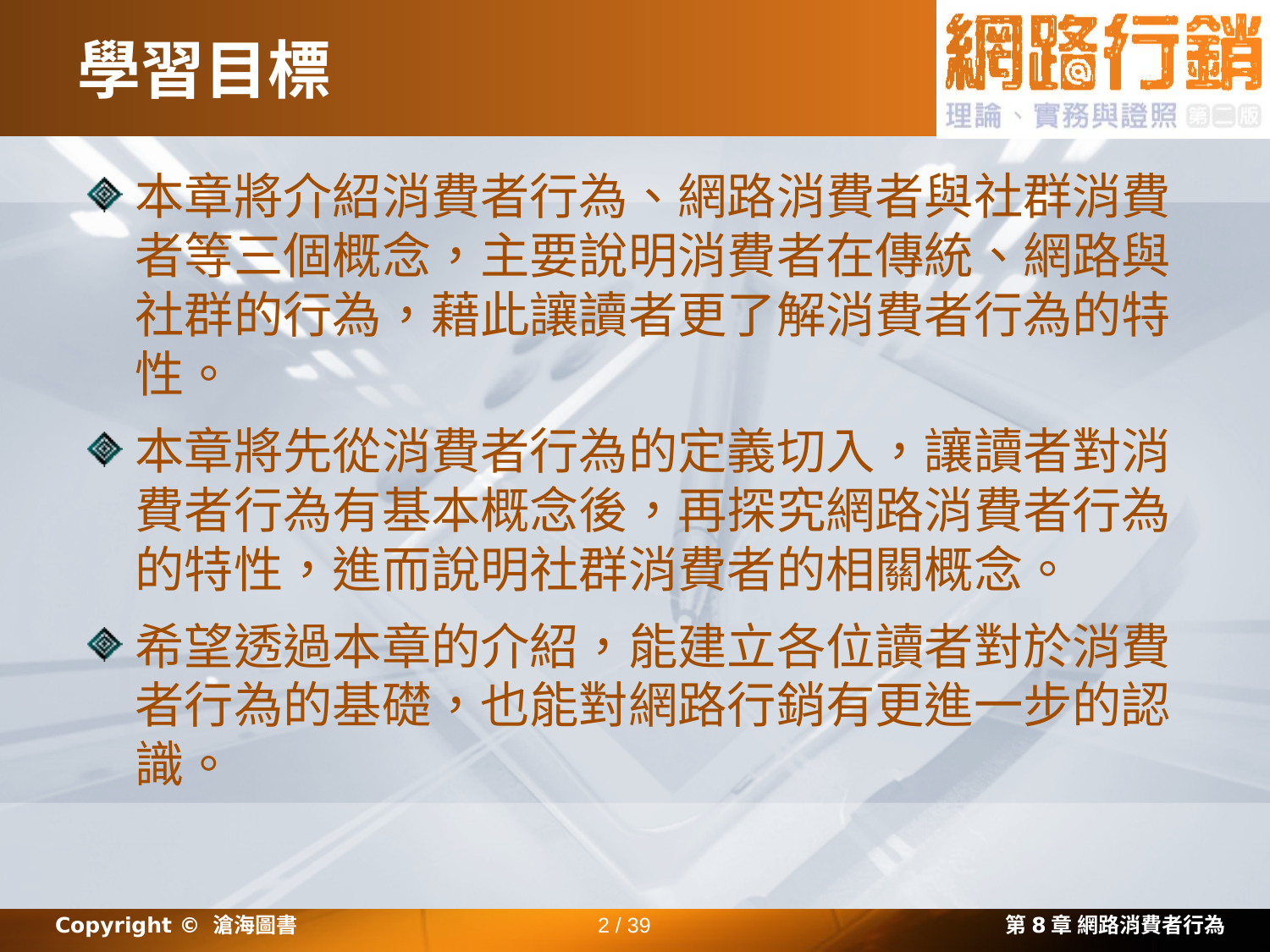

# 學習目標
本章將介紹消費者行為、網路消費者與社群消費者等三個概念，主要說明消費者在傳統、網路與社群的行為，藉此讓讀者更了解消費者行為的特性。
本章將先從消費者行為的定義切入，讓讀者對消費者行為有基本概念後，再探究網路消費者行為的特性，進而說明社群消費者的相關概念。
希望透過本章的介紹，能建立各位讀者對於消費者行為的基礎，也能對網路行銷有更進一步的認識。
Copyright © 滄海圖書
2 / 39
第8章 網路消費者行為